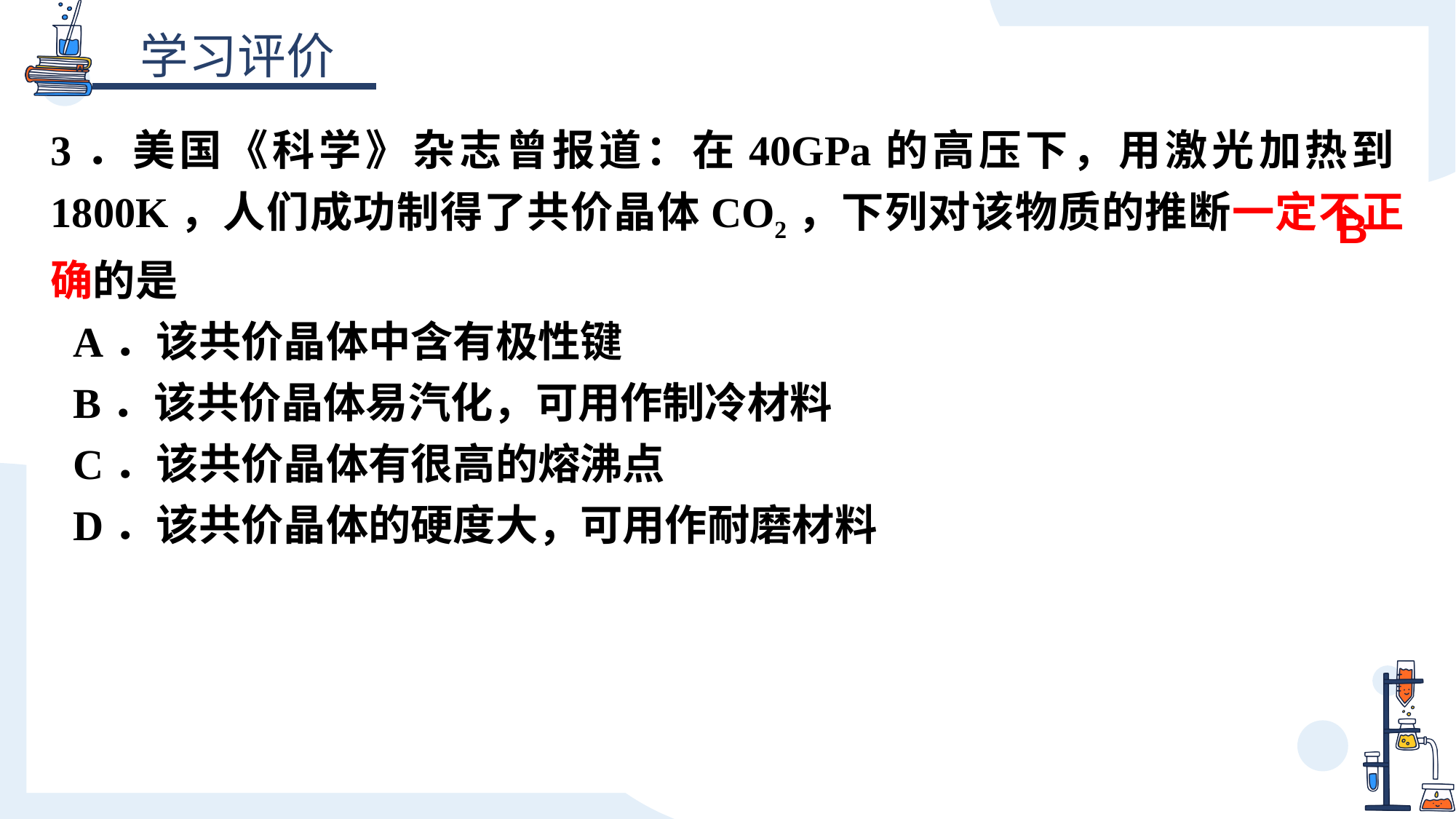

3．美国《科学》杂志曾报道：在40GPa的高压下，用激光加热到1800K，人们成功制得了共价晶体CO2，下列对该物质的推断一定不正确的是
A．该共价晶体中含有极性键
B．该共价晶体易汽化，可用作制冷材料
C．该共价晶体有很高的熔沸点
D．该共价晶体的硬度大，可用作耐磨材料
B